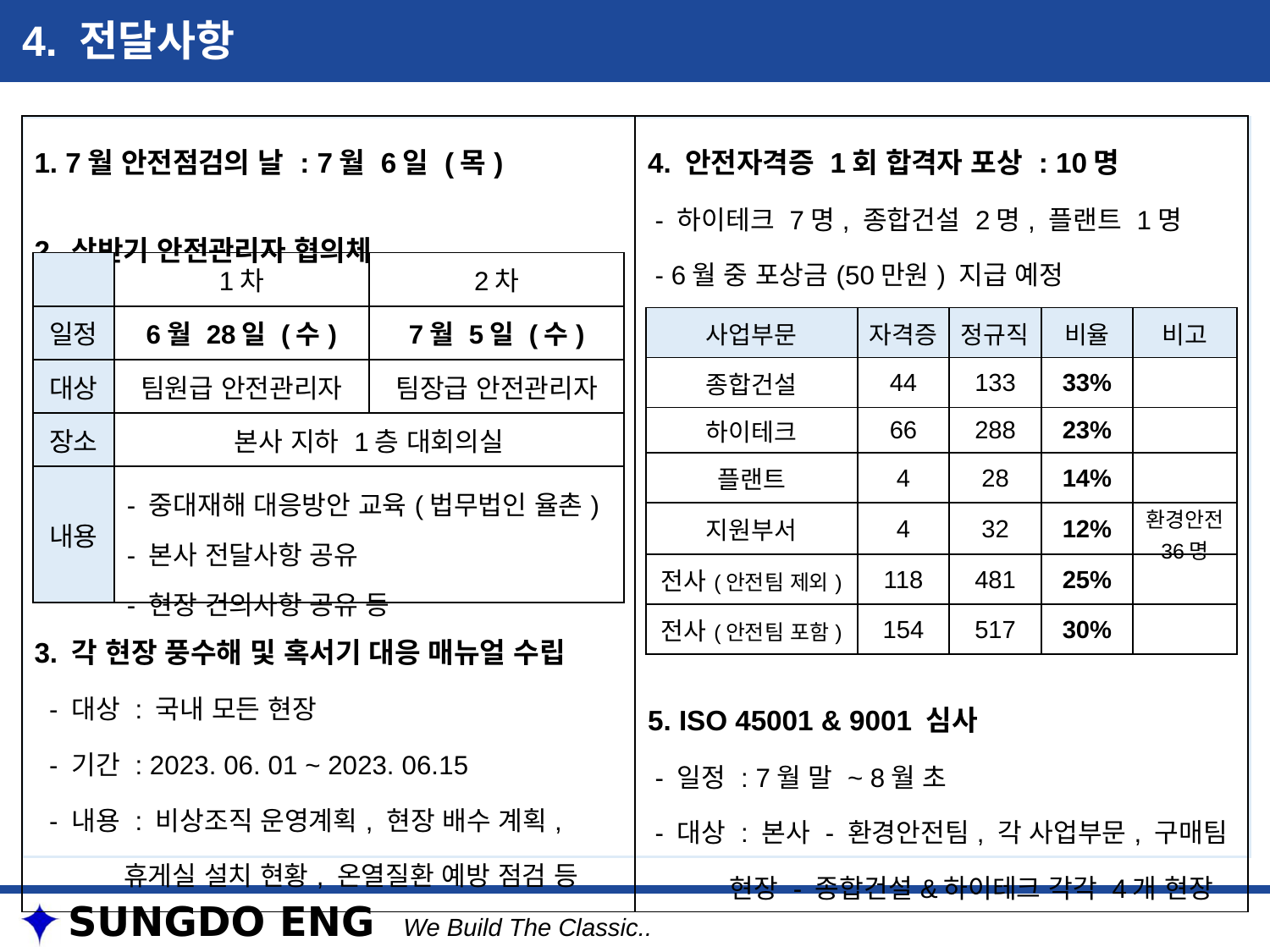

4. 전달사항
| 1. 7월 안전점검의 날 : 7월 6일 (목) 2. 상반기 안전관리자 협의체 3. 각 현장 풍수해 및 혹서기 대응 매뉴얼 수립 - 대상 : 국내 모든 현장 - 기간 : 2023. 06. 01 ~ 2023. 06.15 - 내용 : 비상조직 운영계획, 현장 배수 계획, 휴게실 설치 현황, 온열질환 예방 점검 등 | 4. 안전자격증 1회 합격자 포상 : 10명 - 하이테크 7명, 종합건설 2명, 플랜트 1명 - 6월 중 포상금(50만원) 지급 예정 - 각 사업부문 별 안전 자격증 소지 현황 5. ISO 45001 & 9001 심사 - 일정 : 7월 말 ~ 8월 초 - 대상 : 본사 - 환경안전팀, 각 사업부문, 구매팀 현장 - 종합건설&하이테크 각각 4개 현장 |
| --- | --- |
|  | 1차 | 2차 |
| --- | --- | --- |
| 일정 | 6월 28일 (수) | 7월 5일 (수) |
| 대상 | 팀원급 안전관리자 | 팀장급 안전관리자 |
| 장소 | 본사 지하 1층 대회의실 |  |
| 내용 | - 중대재해 대응방안 교육(법무법인 율촌) - 본사 전달사항 공유 - 현장 건의사항 공유 등 |  |
| 사업부문 | 자격증 | 정규직 | 비율 | 비고 |
| --- | --- | --- | --- | --- |
| 종합건설 | 44 | 133 | 33% |  |
| 하이테크 | 66 | 288 | 23% |  |
| 플랜트 | 4 | 28 | 14% |  |
| 지원부서 | 4 | 32 | 12% | 환경안전 36명 |
| 전사(안전팀 제외) | 118 | 481 | 25% |  |
| 전사(안전팀 포함) | 154 | 517 | 30% |  |